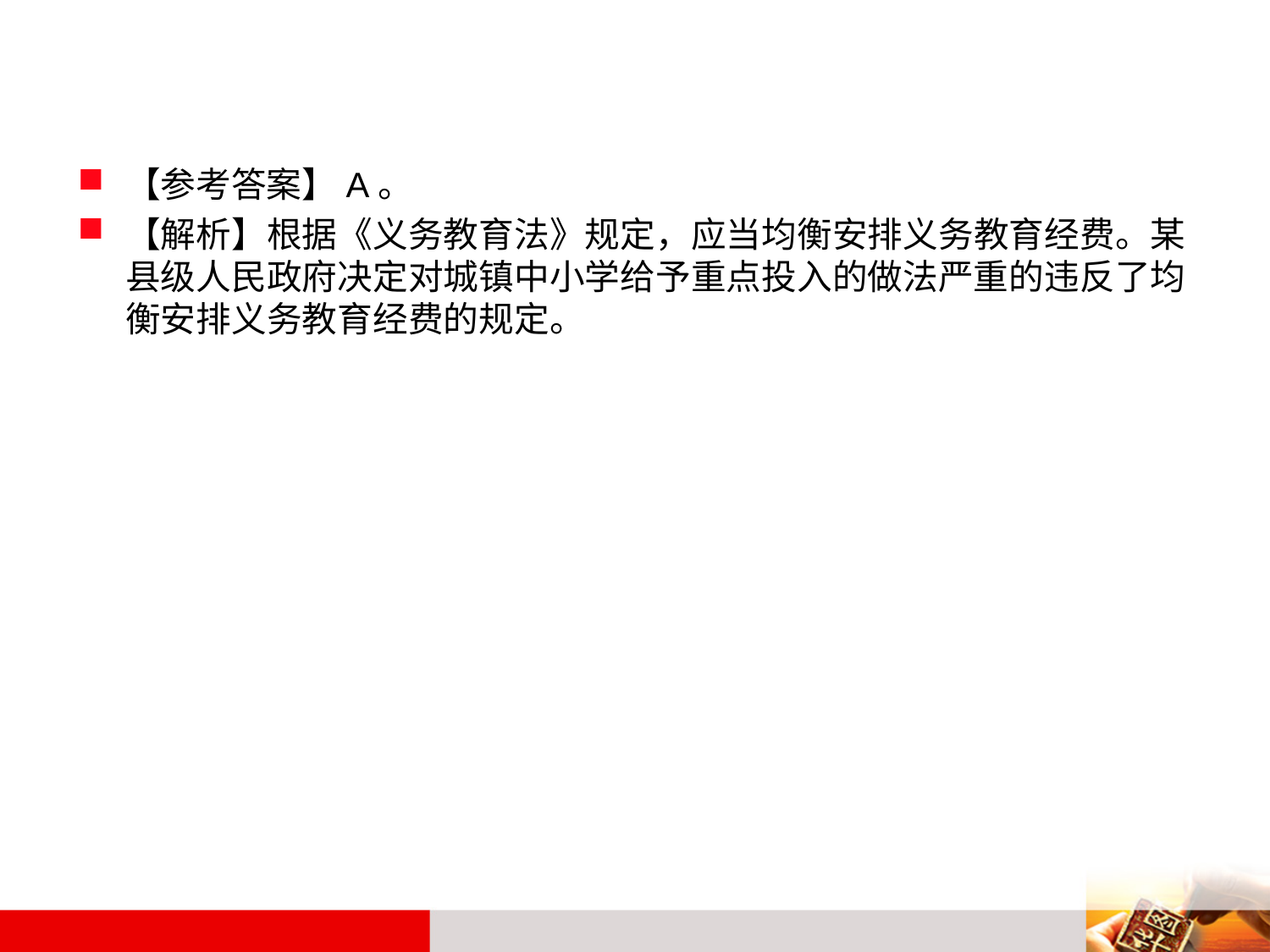

#
【参考答案】A。
【解析】根据《义务教育法》规定，应当均衡安排义务教育经费。某县级人民政府决定对城镇中小学给予重点投入的做法严重的违反了均衡安排义务教育经费的规定。